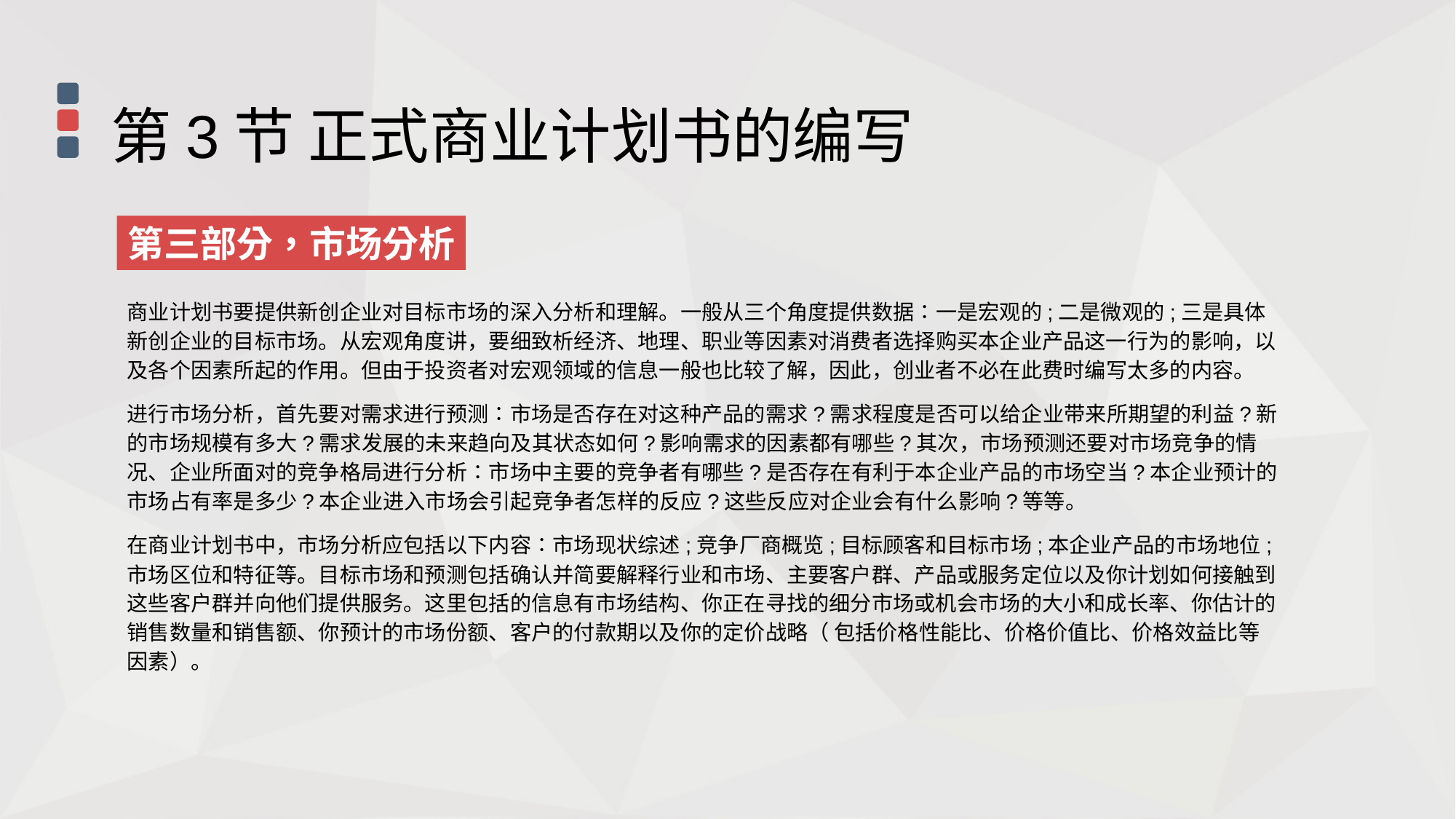

第3节 正式商业计划书的编写
第三部分，市场分析
商业计划书要提供新创企业对目标市场的深入分析和理解。一般从三个角度提供数据∶一是宏观的;二是微观的;三是具体新创企业的目标市场。从宏观角度讲，要细致析经济、地理、职业等因素对消费者选择购买本企业产品这一行为的影响，以及各个因素所起的作用。但由于投资者对宏观领域的信息一般也比较了解，因此，创业者不必在此费时编写太多的内容。
进行市场分析，首先要对需求进行预测∶市场是否存在对这种产品的需求?需求程度是否可以给企业带来所期望的利益?新的市场规模有多大?需求发展的未来趋向及其状态如何?影响需求的因素都有哪些?其次，市场预测还要对市场竞争的情况、企业所面对的竞争格局进行分析∶市场中主要的竞争者有哪些?是否存在有利于本企业产品的市场空当?本企业预计的市场占有率是多少?本企业进入市场会引起竞争者怎样的反应?这些反应对企业会有什么影响?等等。
在商业计划书中，市场分析应包括以下内容∶市场现状综述;竞争厂商概览;目标顾客和目标市场;本企业产品的市场地位;市场区位和特征等。目标市场和预测包括确认并简要解释行业和市场、主要客户群、产品或服务定位以及你计划如何接触到这些客户群并向他们提供服务。这里包括的信息有市场结构、你正在寻找的细分市场或机会市场的大小和成长率、你估计的销售数量和销售额、你预计的市场份额、客户的付款期以及你的定价战略（ 包括价格性能比、价格价值比、价格效益比等因素）。